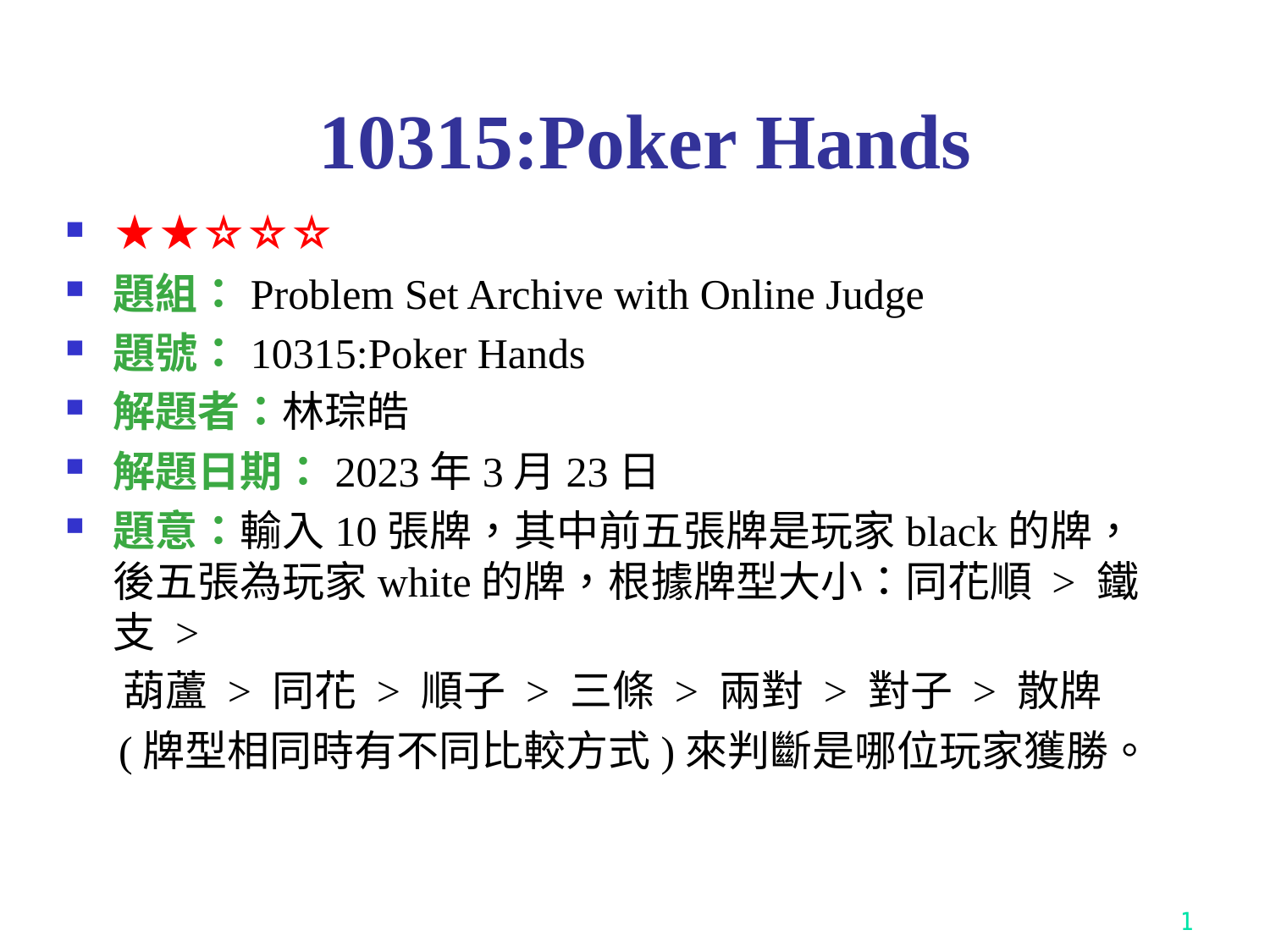

# 10315:Poker Hands
★★☆☆☆
題組：Problem Set Archive with Online Judge
題號：10315:Poker Hands
解題者：林琮皓
解題日期：2023年3月23日
題意：輸入10張牌，其中前五張牌是玩家black的牌，後五張為玩家white的牌，根據牌型大小：同花順 > 鐵支 >
     葫蘆 > 同花 > 順子 > 三條 > 兩對 > 對子 > 散牌
     (牌型相同時有不同比較方式)來判斷是哪位玩家獲勝。
1